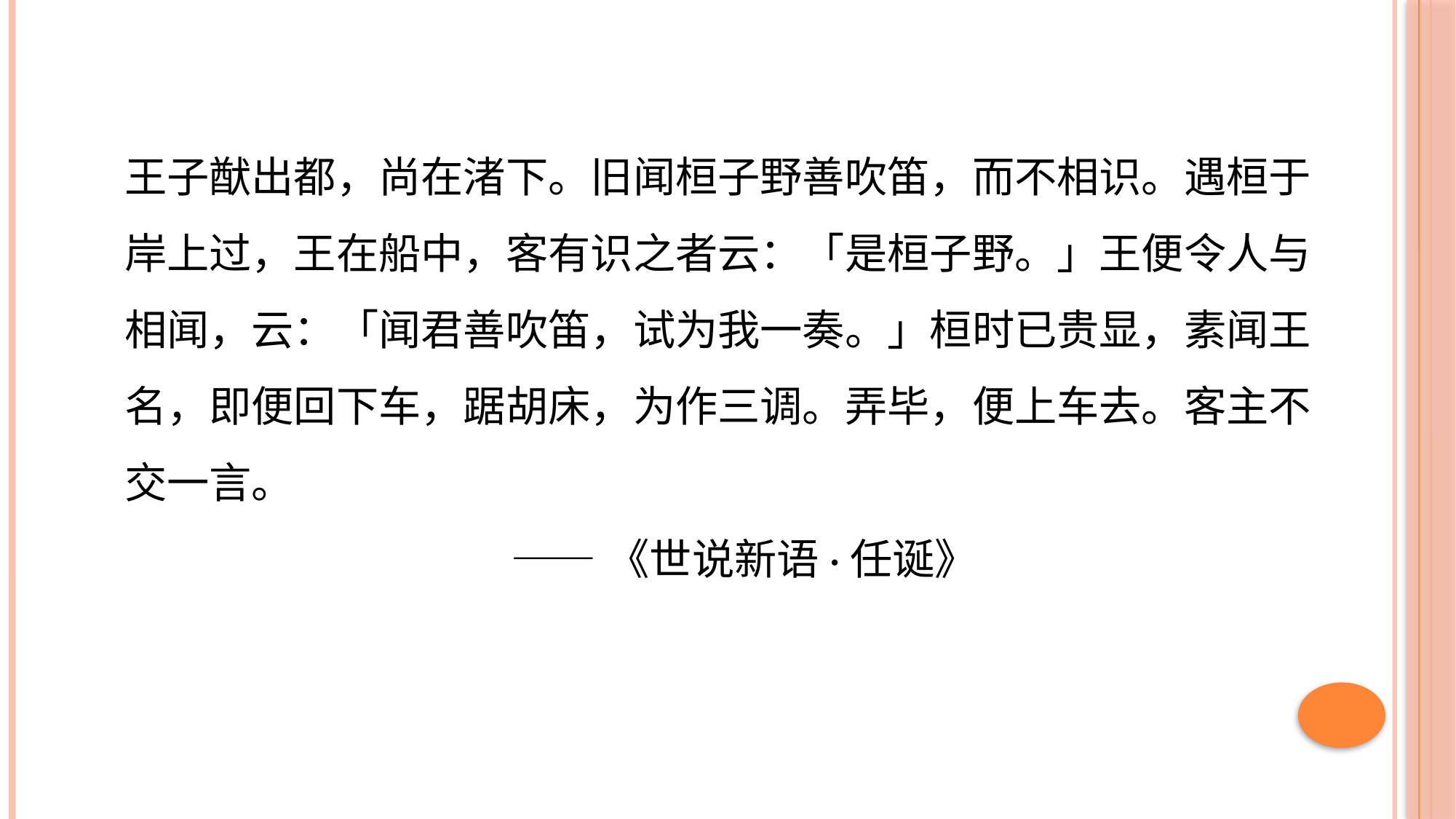

王子猷出都，尚在渚下。旧闻桓子野善吹笛，而不相识。遇桓于岸上过，王在船中，客有识之者云：「是桓子野。」王便令人与相闻，云：「闻君善吹笛，试为我一奏。」桓时已贵显，素闻王名，即便回下车，踞胡床，为作三调。弄毕，便上车去。客主不交一言。
                                         ——《世说新语·任诞》